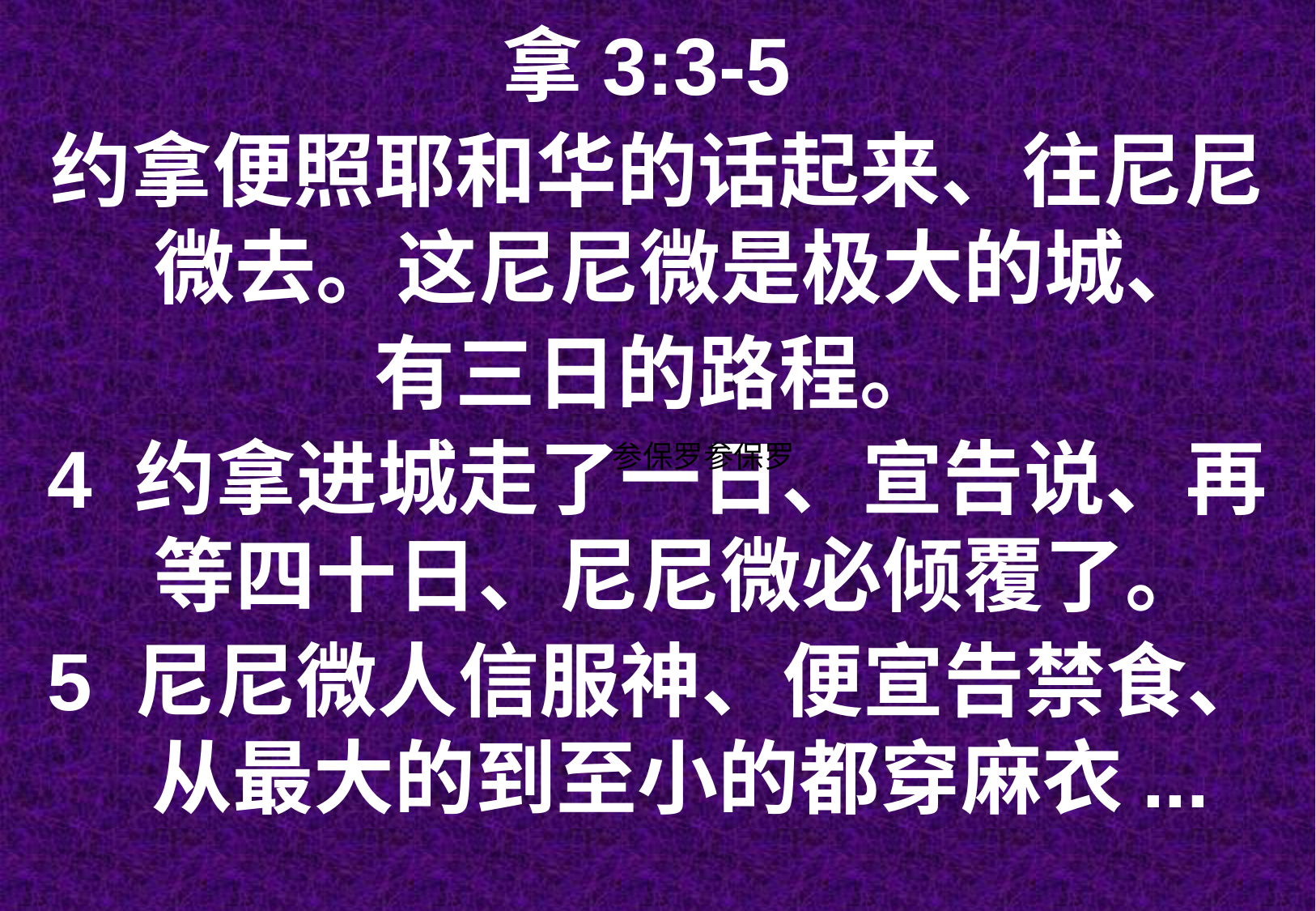

拿3:3-5
约拿便照耶和华的话起来、往尼尼微去。这尼尼微是极大的城、
有三日的路程。
4 约拿进城走了一日、宣告说、再等四十日、尼尼微必倾覆了。
5 尼尼微人信服神、便宣告禁食、从最大的到至小的都穿麻衣...
参保罗参保罗